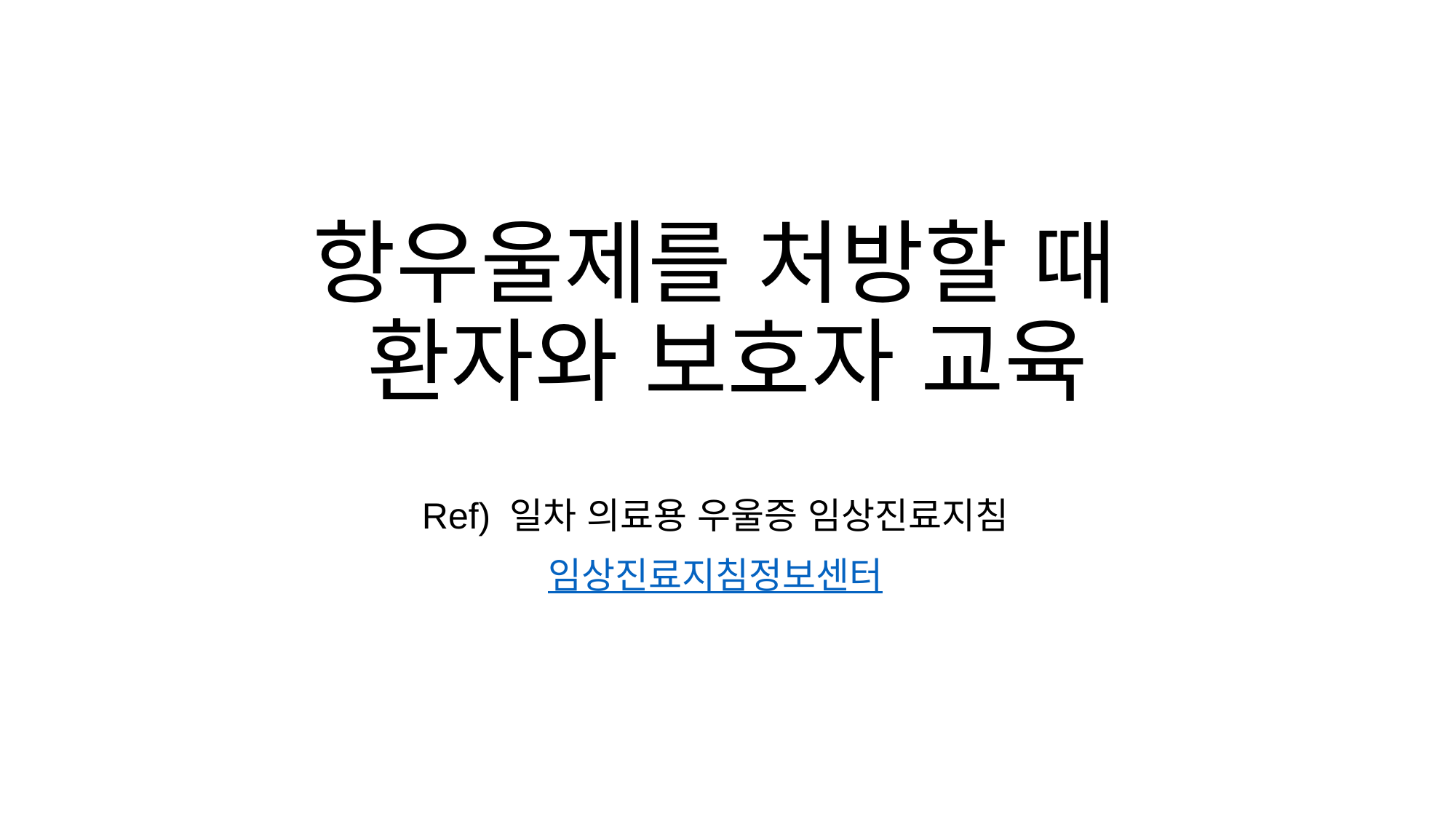

# 항우울제를 처방할 때 환자와 보호자 교육
Ref) 일차 의료용 우울증 임상진료지침
임상진료지침정보센터